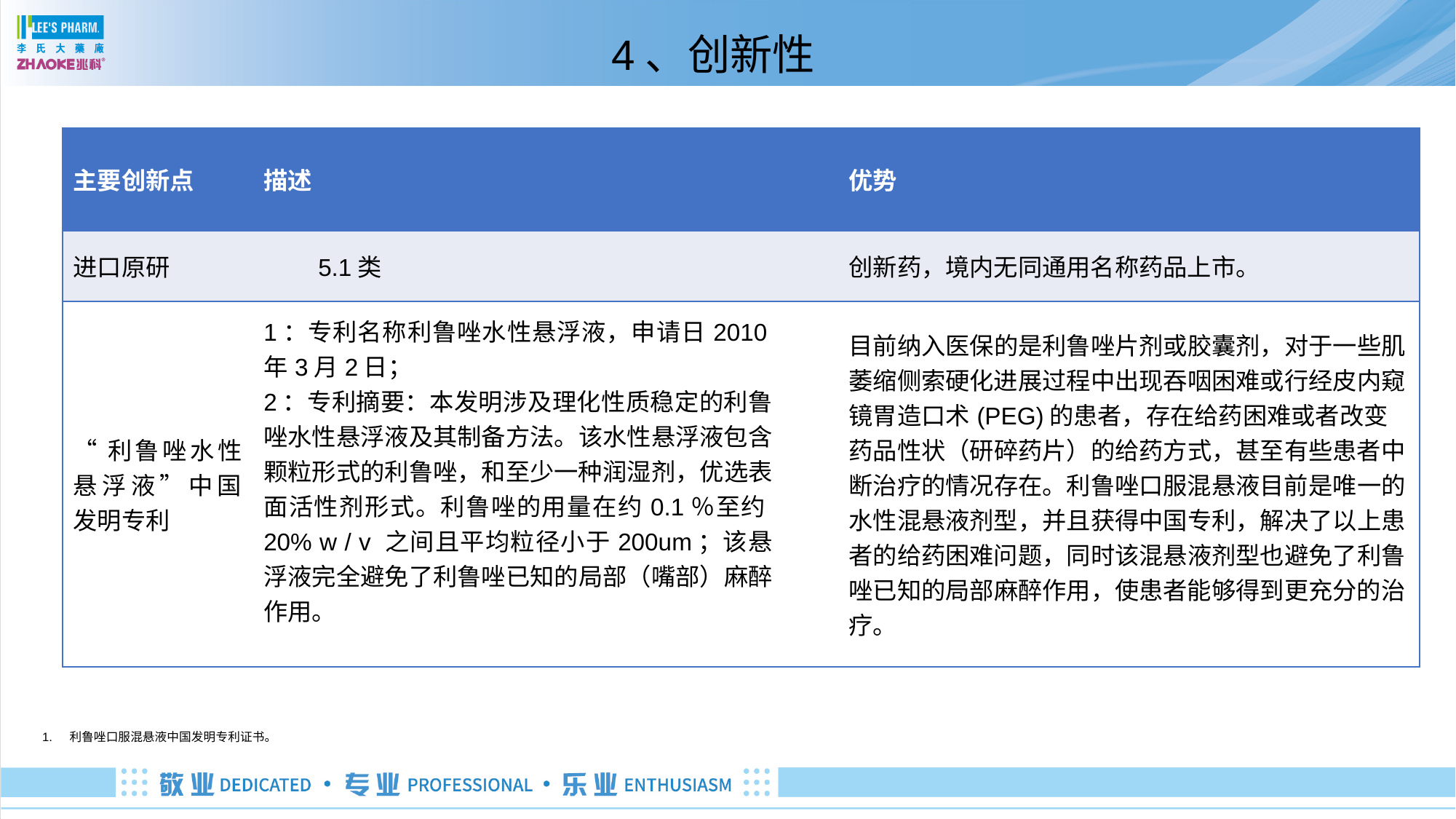

# 4、创新性
| 主要创新点 | 描述 | 优势 |
| --- | --- | --- |
| 进口原研 | 5.1类 | 创新药，境内无同通用名称药品上市。 |
| “利鲁唑水性悬浮液”中国发明专利 | 1：专利名称利鲁唑水性悬浮液，申请日2010年3月2日； 2：专利摘要：本发明涉及理化性质稳定的利鲁唑水性悬浮液及其制备方法。该水性悬浮液包含颗粒形式的利鲁唑，和至少一种润湿剂，优选表面活性剂形式。利鲁唑的用量在约0.1％至约20% w / v 之间且平均粒径小于200um；该悬浮液完全避免了利鲁唑已知的局部（嘴部）麻醉作用。 | 目前纳入医保的是利鲁唑片剂或胶囊剂，对于一些肌萎缩侧索硬化进展过程中出现吞咽困难或行经皮内窥镜胃造口术(PEG)的患者，存在给药困难或者改变药品性状（研碎药片）的给药方式，甚至有些患者中断治疗的情况存在。利鲁唑口服混悬液目前是唯一的水性混悬液剂型，并且获得中国专利，解决了以上患者的给药困难问题，同时该混悬液剂型也避免了利鲁唑已知的局部麻醉作用，使患者能够得到更充分的治疗。 |
利鲁唑口服混悬液中国发明专利证书。